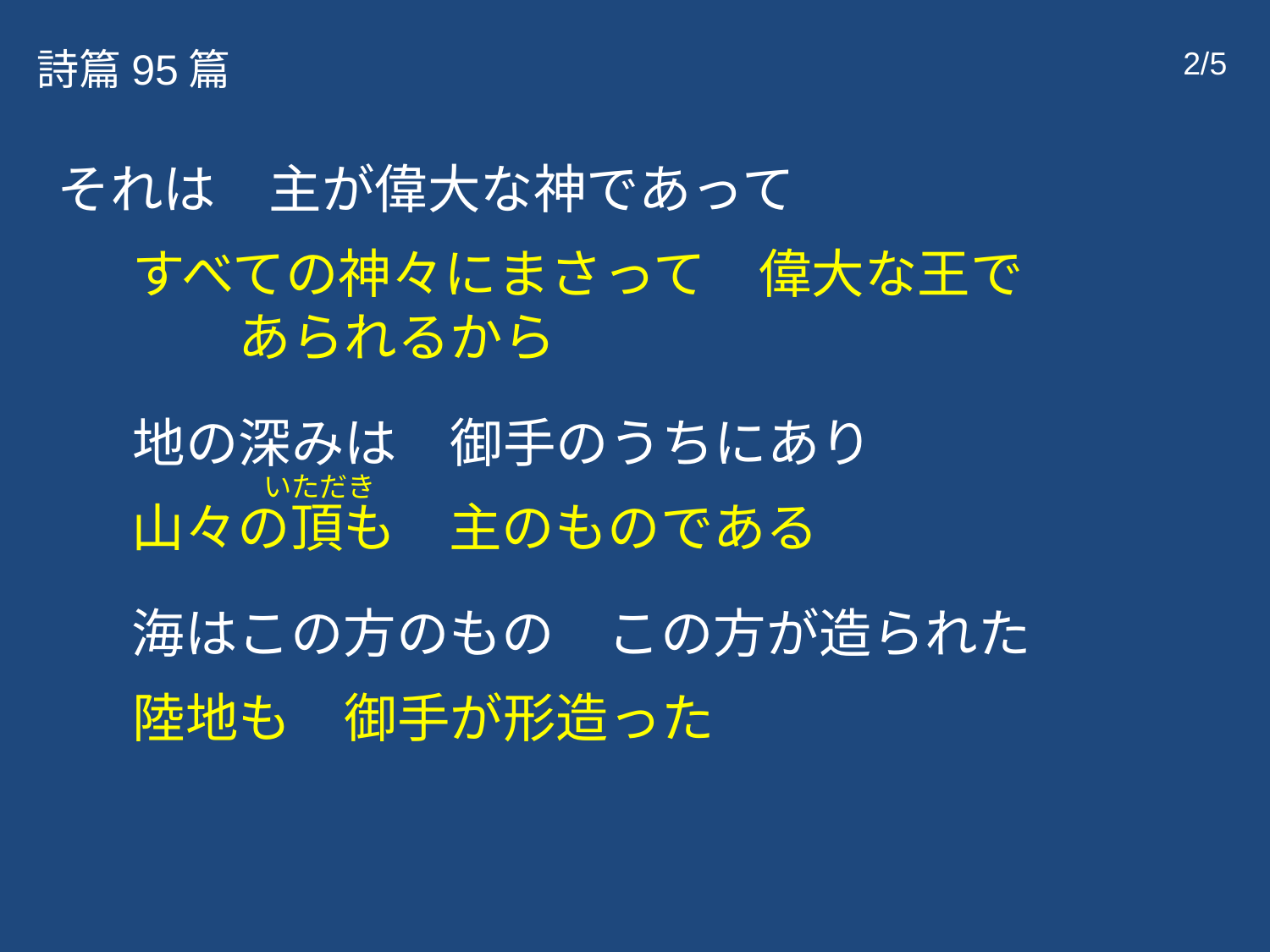

詩篇95篇
2/5
それは　主が偉大な神であって
すべての神々にまさって　偉大な王で　　　　　　あられるから
地の深みは　御手のうちにあり
山々の頂も　主のものである
海はこの方のもの　この方が造られた
陸地も　御手が形造った
いただき